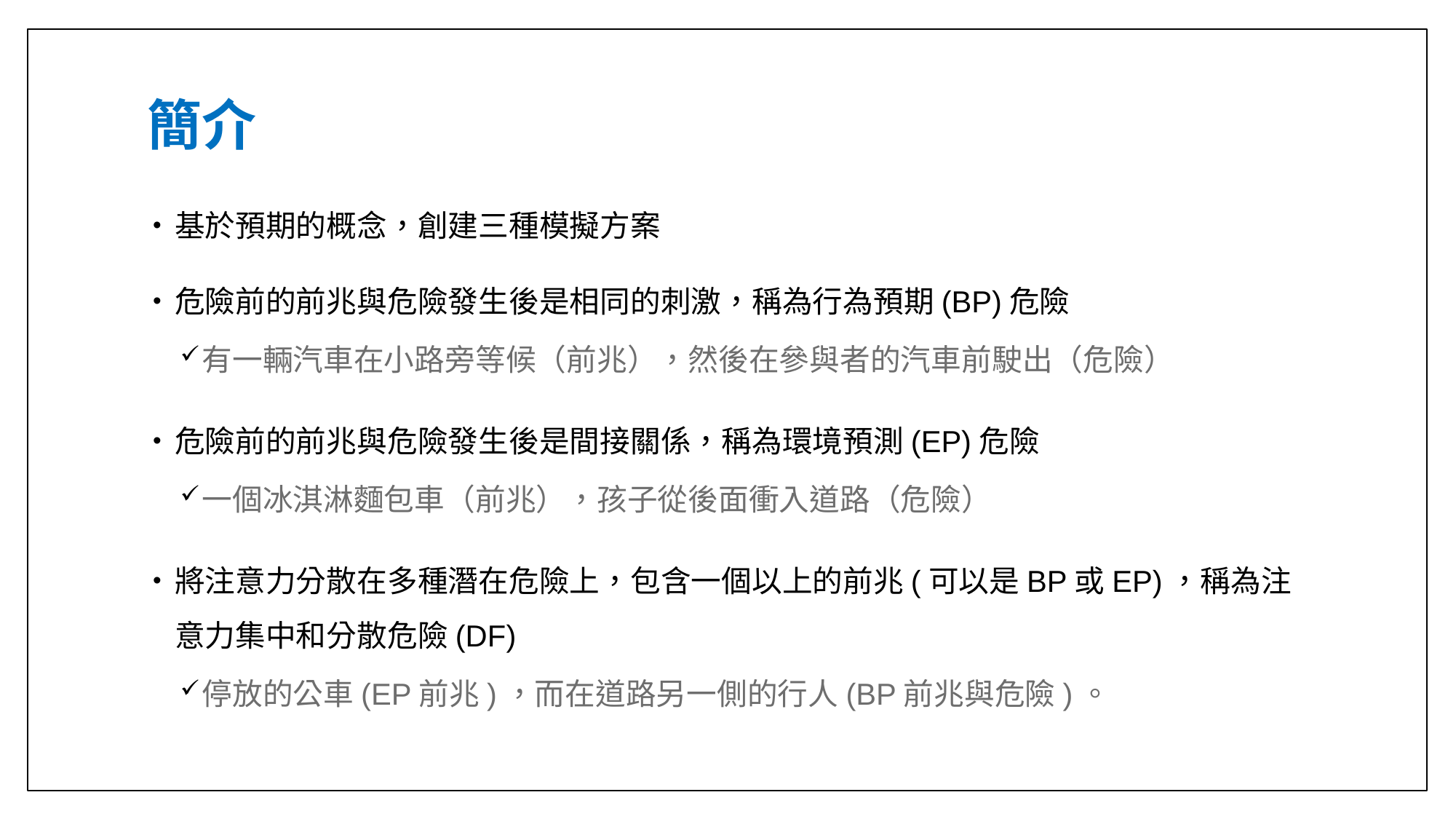

# 簡介
基於預期的概念，創建三種模擬方案
危險前的前兆與危險發生後是相同的刺激，稱為行為預期(BP)危險
有一輛汽車在小路旁等候（前兆），然後在參與者的汽車前駛出（危險）
危險前的前兆與危險發生後是間接關係，稱為環境預測(EP)危險
一個冰淇淋麵包車（前兆），孩子從後面衝入道路（危險）
將注意力分散在多種潛在危險上，包含一個以上的前兆(可以是BP或EP)，稱為注意力集中和分散危險(DF)
停放的公車(EP前兆)，而在道路另一側的行人(BP前兆與危險)。